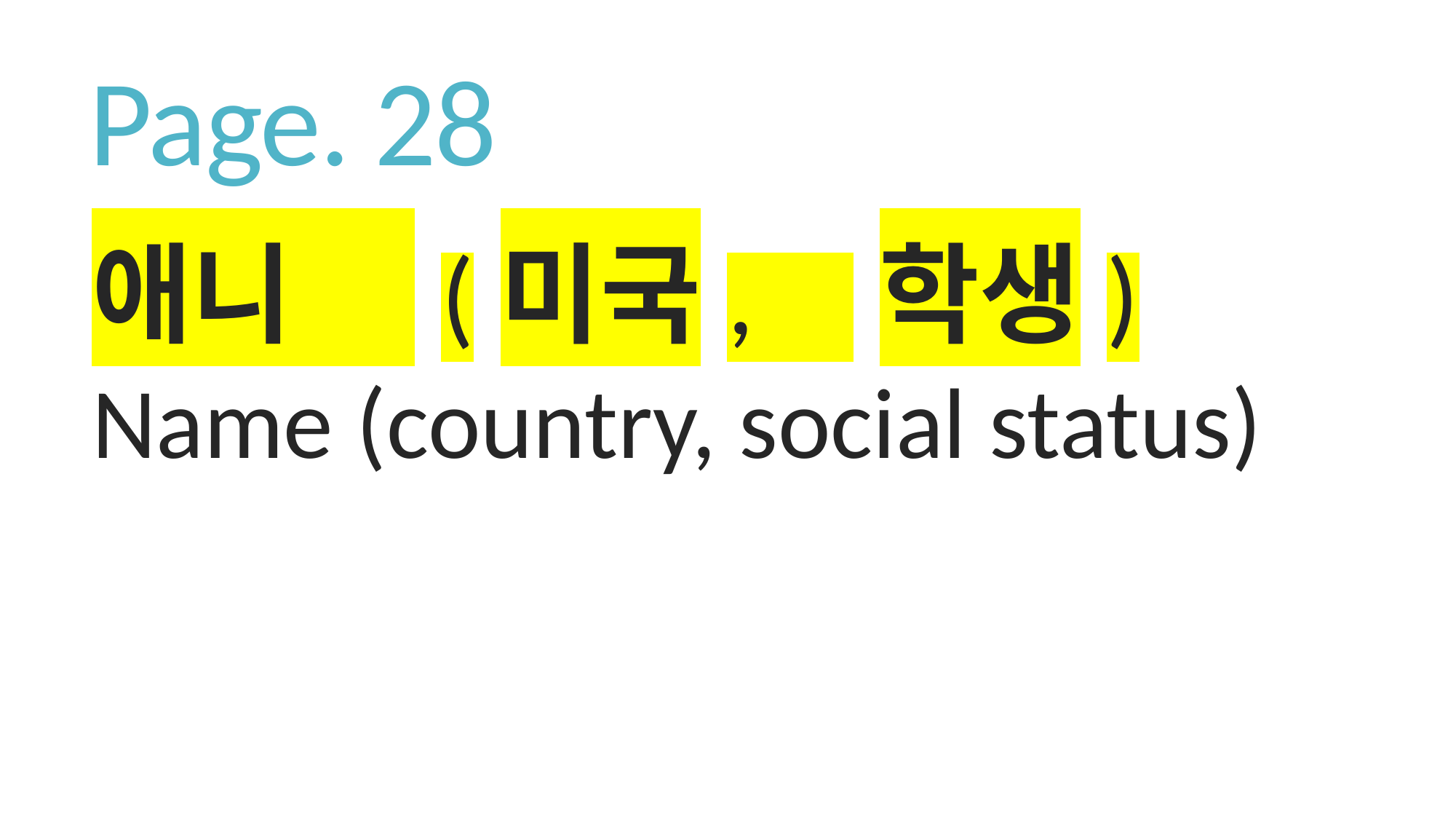

# Page. 28
애니    (미국,    학생)
Name (country, social status)